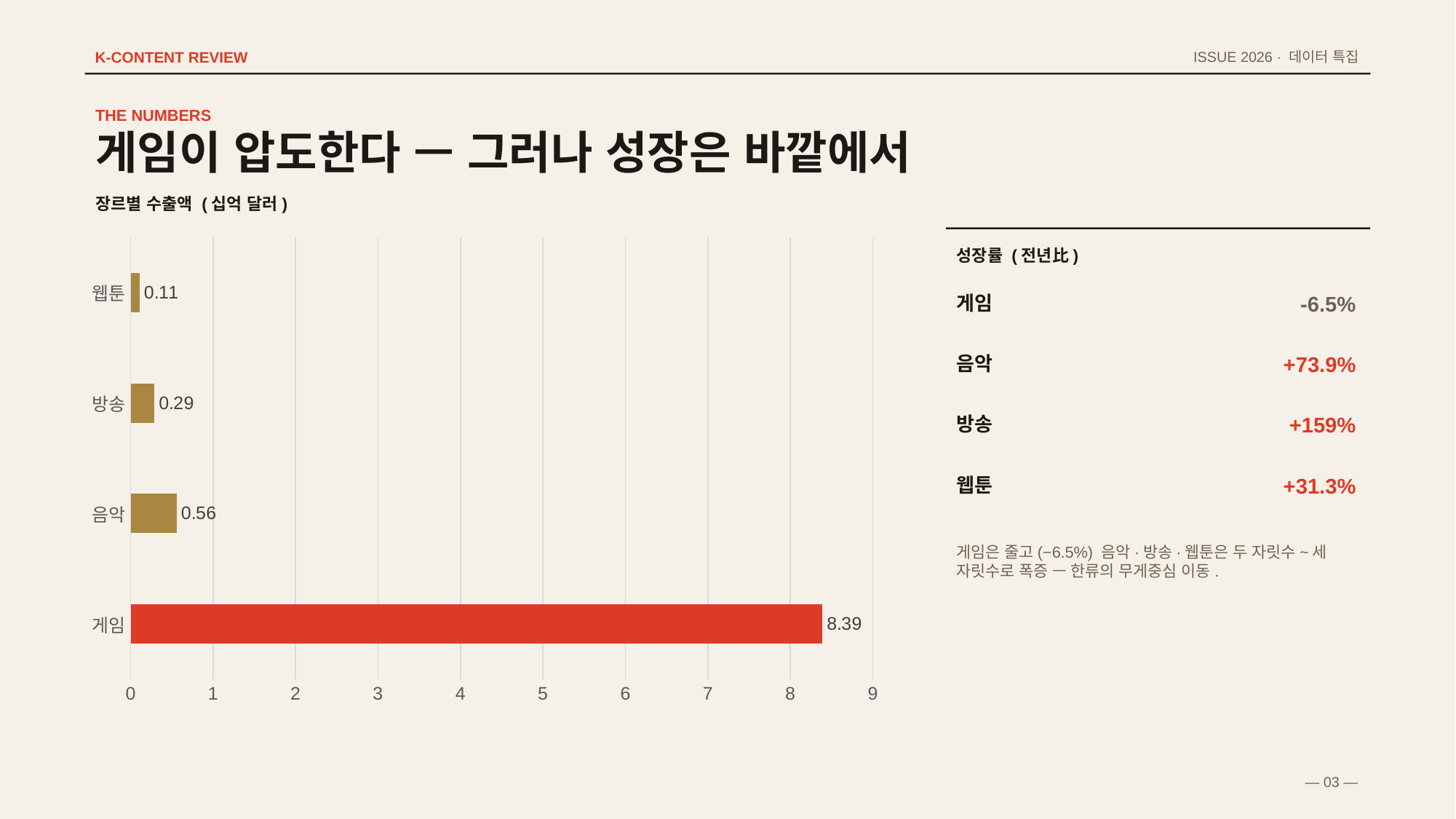

K-CONTENT REVIEW
ISSUE 2026 · 데이터 특집

THE NUMBERS
게임이 압도한다 — 그러나 성장은 바깥에서
장르별 수출액 (십억 달러)

### Chart

| Category |  |
|---|---|
| 게임 | 8.39 |
| 음악 | 0.56 |
| 방송 | 0.29 |
| 웹툰 | 0.11 |
성장률 (전년比)
게임
-6.5%
음악
+73.9%
방송
+159%
웹툰
+31.3%
게임은 줄고(−6.5%) 음악·방송·웹툰은 두 자릿수~세 자릿수로 폭증 — 한류의 무게중심 이동.
— 03 —